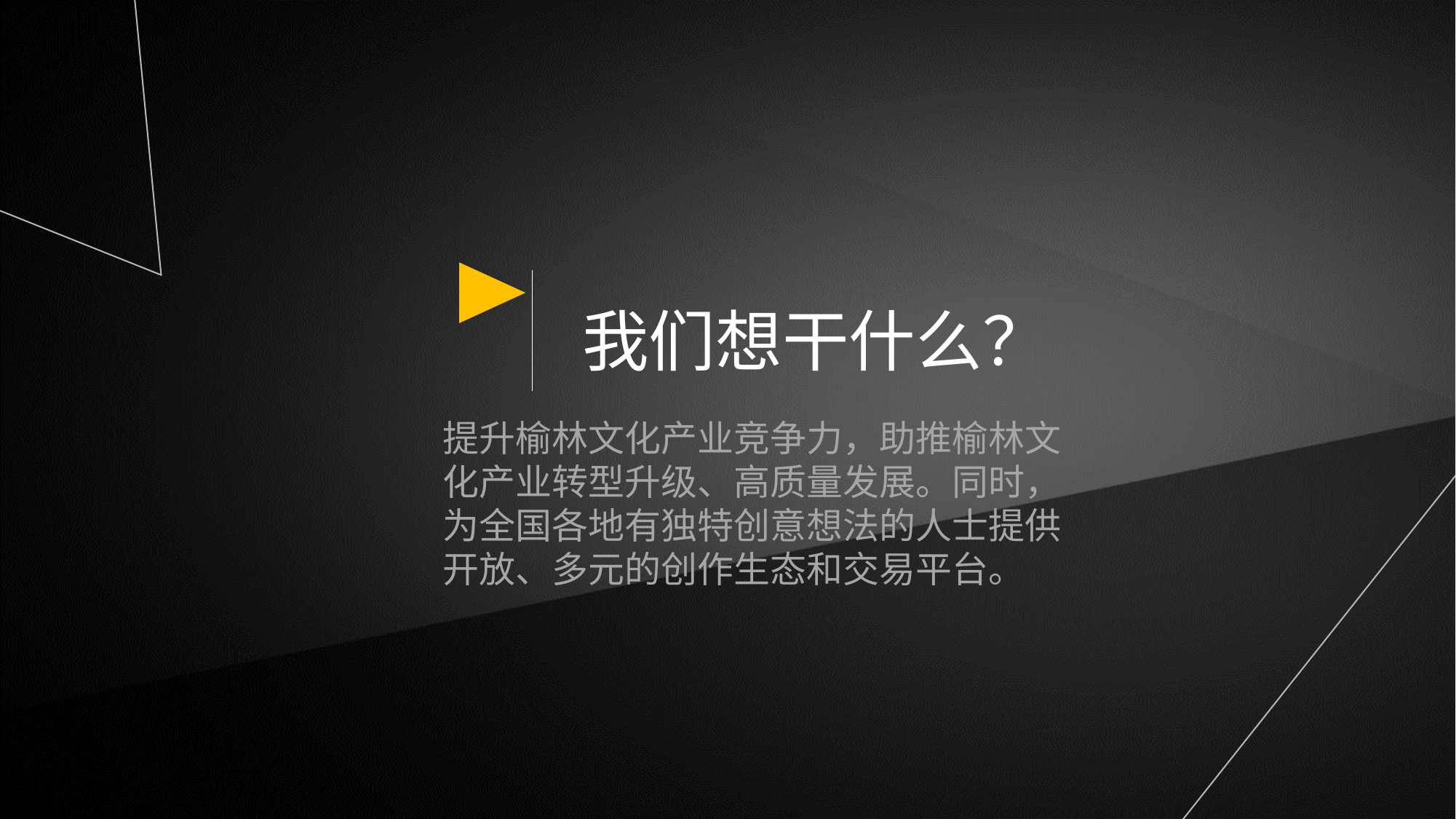

我们想干什么？
提升榆林文化产业竞争力，助推榆林文化产业转型升级、高质量发展。同时，为全国各地有独特创意想法的人士提供开放、多元的创作生态和交易平台。